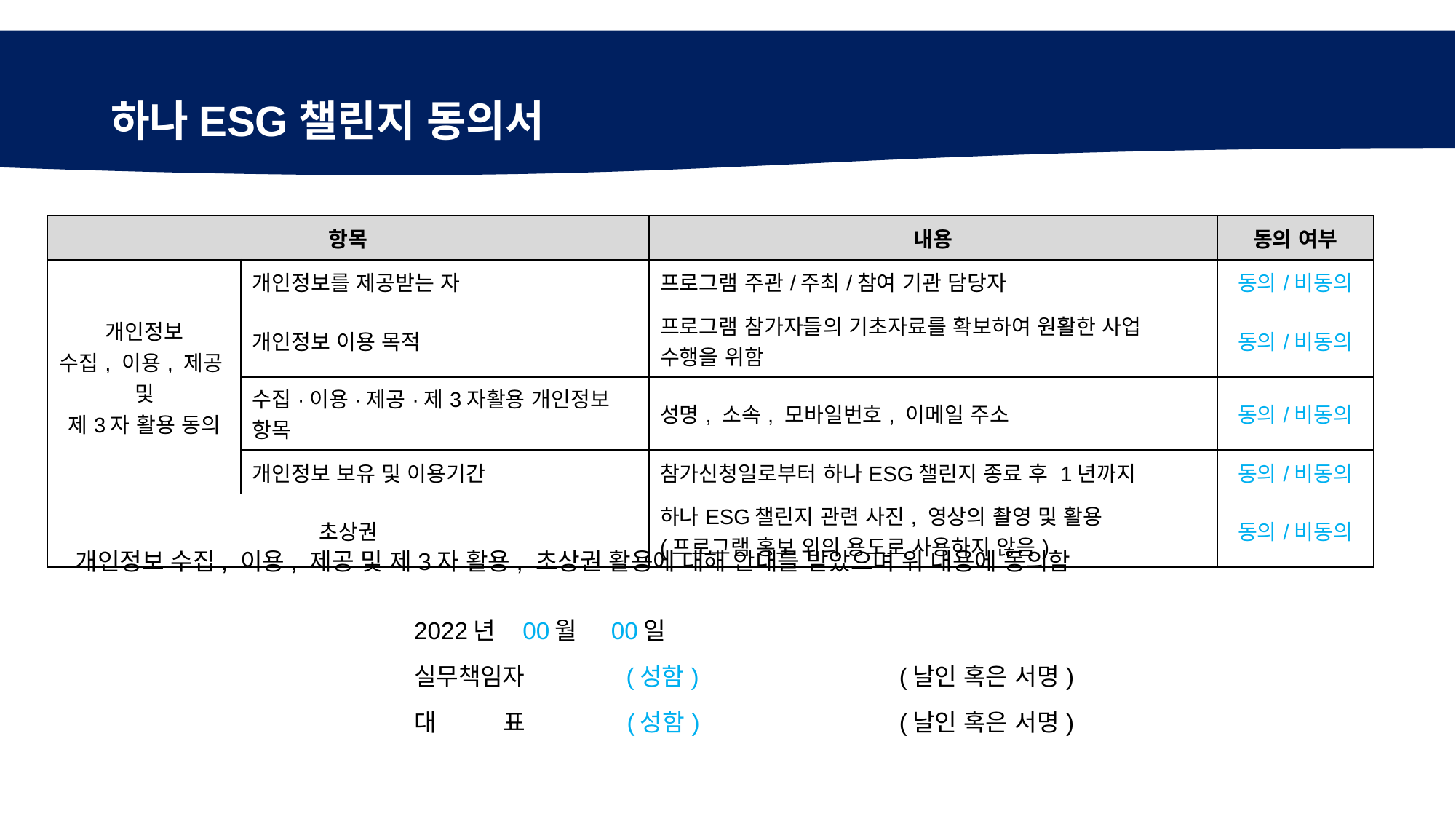

# 하나ESG챌린지 동의서
| 항목 |  | 내용 | 동의 여부 |
| --- | --- | --- | --- |
| 개인정보 수집, 이용, 제공 및 제3자 활용 동의 | 개인정보를 제공받는 자 | 프로그램 주관/주최/참여 기관 담당자 | 동의/비동의 |
|  | 개인정보 이용 목적 | 프로그램 참가자들의 기초자료를 확보하여 원활한 사업 수행을 위함 | 동의/비동의 |
|  | 수집·이용·제공·제3자활용 개인정보 항목 | 성명, 소속, 모바일번호, 이메일 주소 | 동의/비동의 |
|  | 개인정보 보유 및 이용기간 | 참가신청일로부터 하나ESG챌린지 종료 후 1년까지 | 동의/비동의 |
| 초상권 |  | 하나ESG챌린지 관련 사진, 영상의 촬영 및 활용 (프로그램 홍보 외의 용도로 사용하지 않음) | 동의/비동의 |
개인정보 수집, 이용, 제공 및 제3자 활용, 초상권 활용에 대해 안내를 받았으며 위 내용에 동의함
| 2022년 00월 00일 |  |
| --- | --- |
| 실무책임자 (성함) | (날인 혹은 서명) |
| 대 표 (성함) | (날인 혹은 서명) |